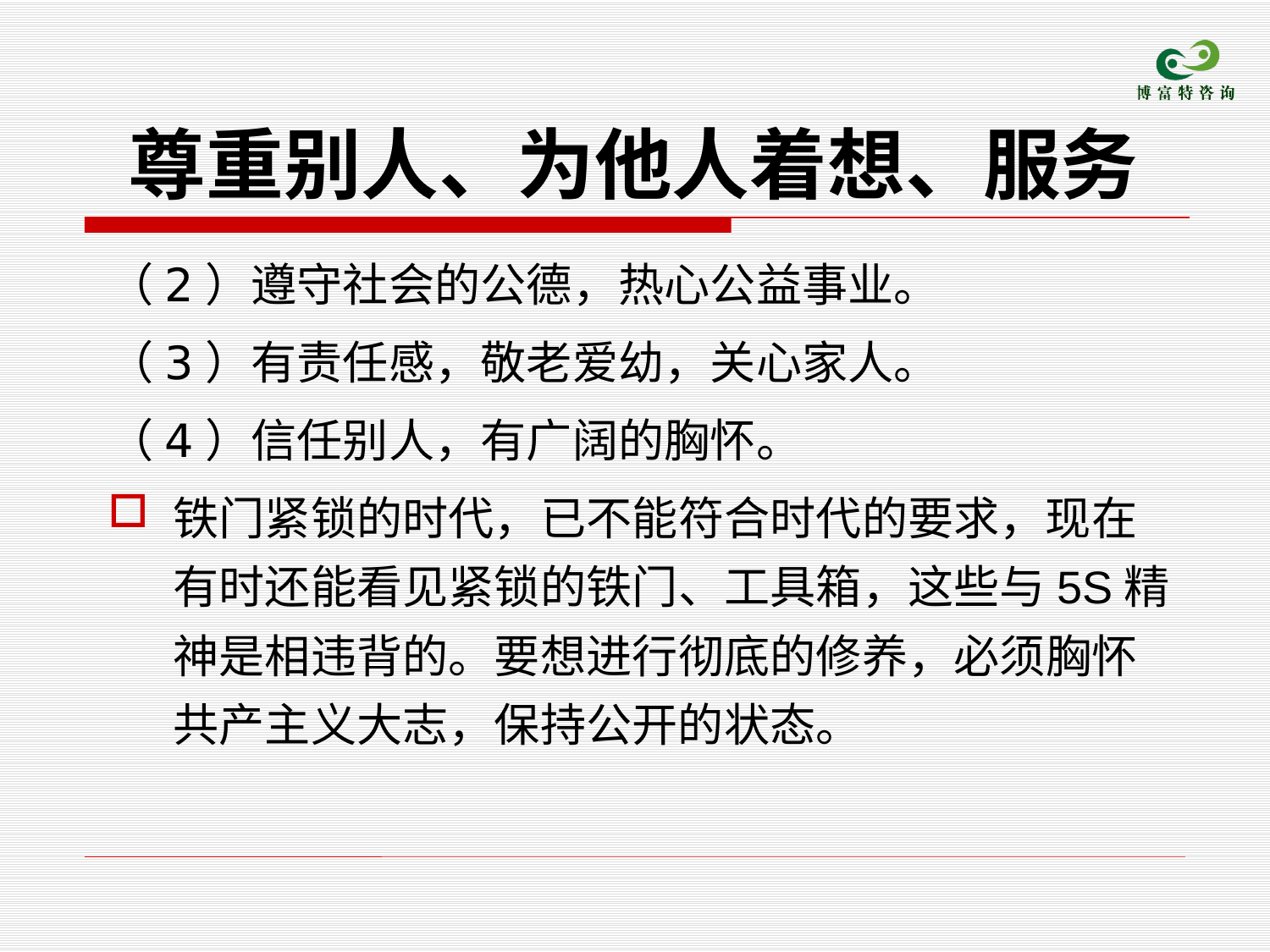

尊重别人、为他人着想、服务
（2）遵守社会的公德，热心公益事业。
（3）有责任感，敬老爱幼，关心家人。
（4）信任别人，有广阔的胸怀。
铁门紧锁的时代，已不能符合时代的要求，现在有时还能看见紧锁的铁门、工具箱，这些与5S精神是相违背的。要想进行彻底的修养，必须胸怀共产主义大志，保持公开的状态。
266